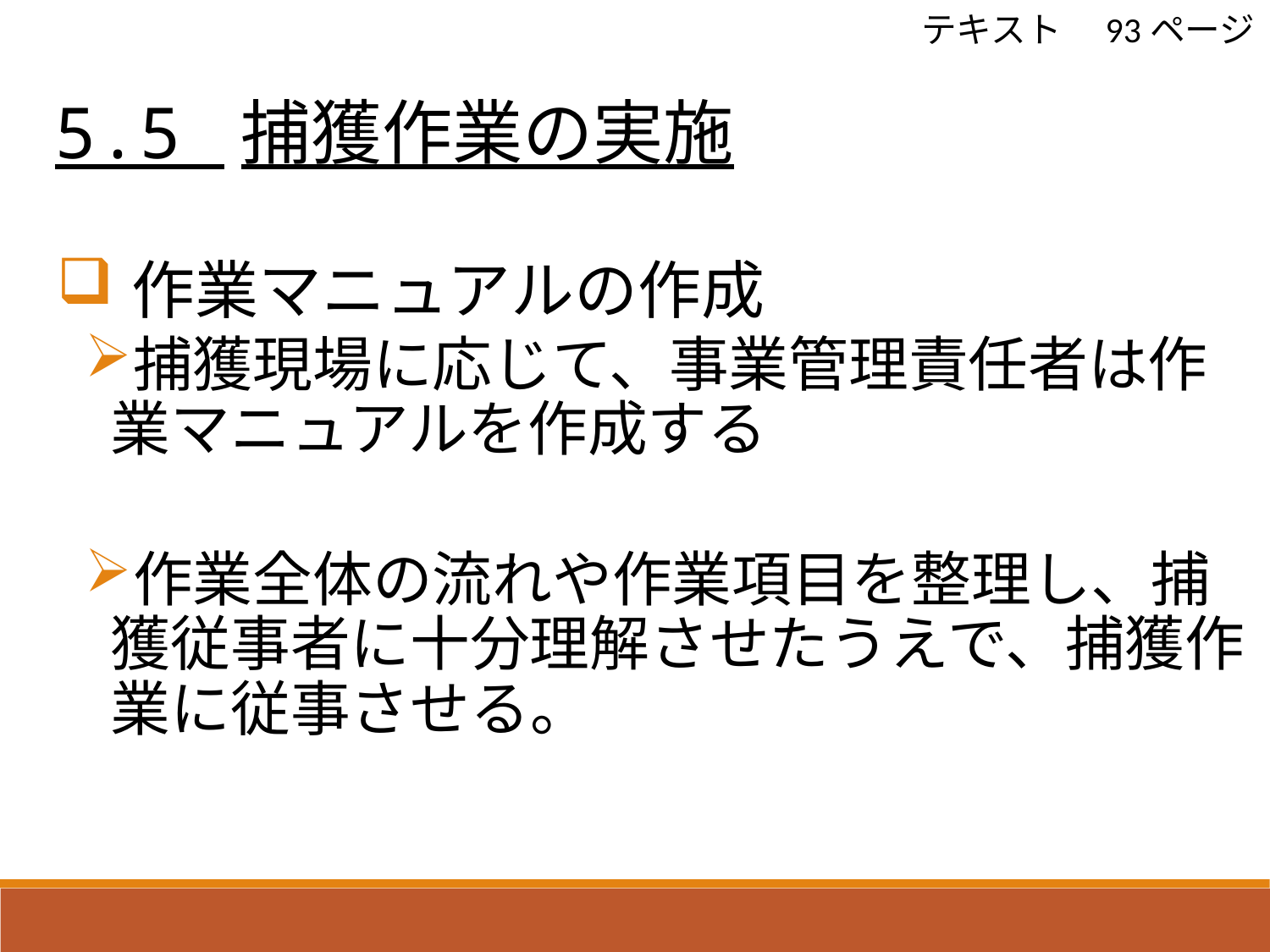

5.5 捕獲作業の実施
テキスト　93ページ
作業マニュアルの作成
捕獲現場に応じて、事業管理責任者は作業マニュアルを作成する

作業全体の流れや作業項目を整理し、捕獲従事者に十分理解させたうえで、捕獲作業に従事させる。